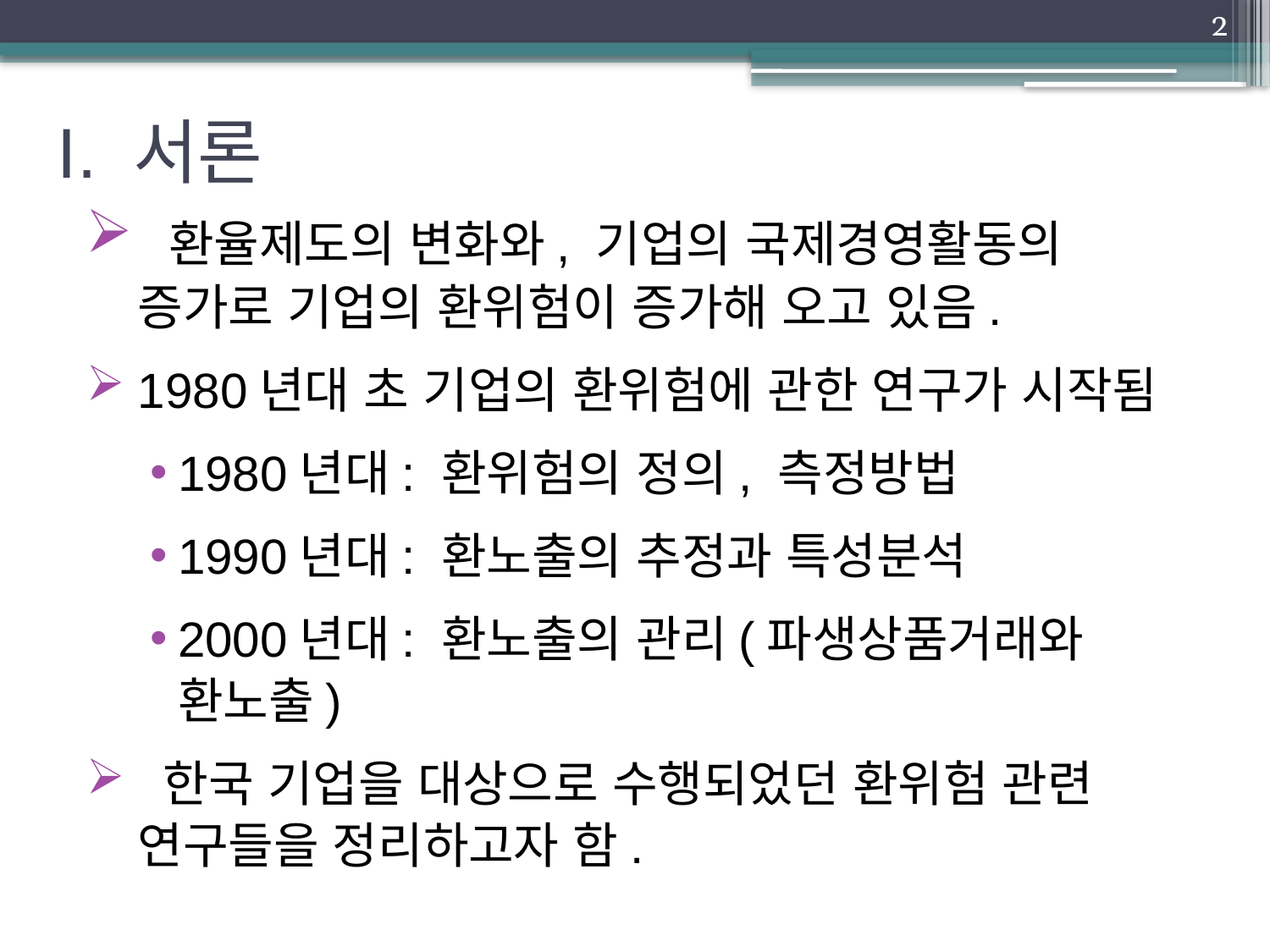

2
# I. 서론
 환율제도의 변화와, 기업의 국제경영활동의 증가로 기업의 환위험이 증가해 오고 있음.
1980년대 초 기업의 환위험에 관한 연구가 시작됨
1980년대: 환위험의 정의, 측정방법
1990년대: 환노출의 추정과 특성분석
2000년대: 환노출의 관리(파생상품거래와 환노출)
 한국 기업을 대상으로 수행되었던 환위험 관련 연구들을 정리하고자 함.